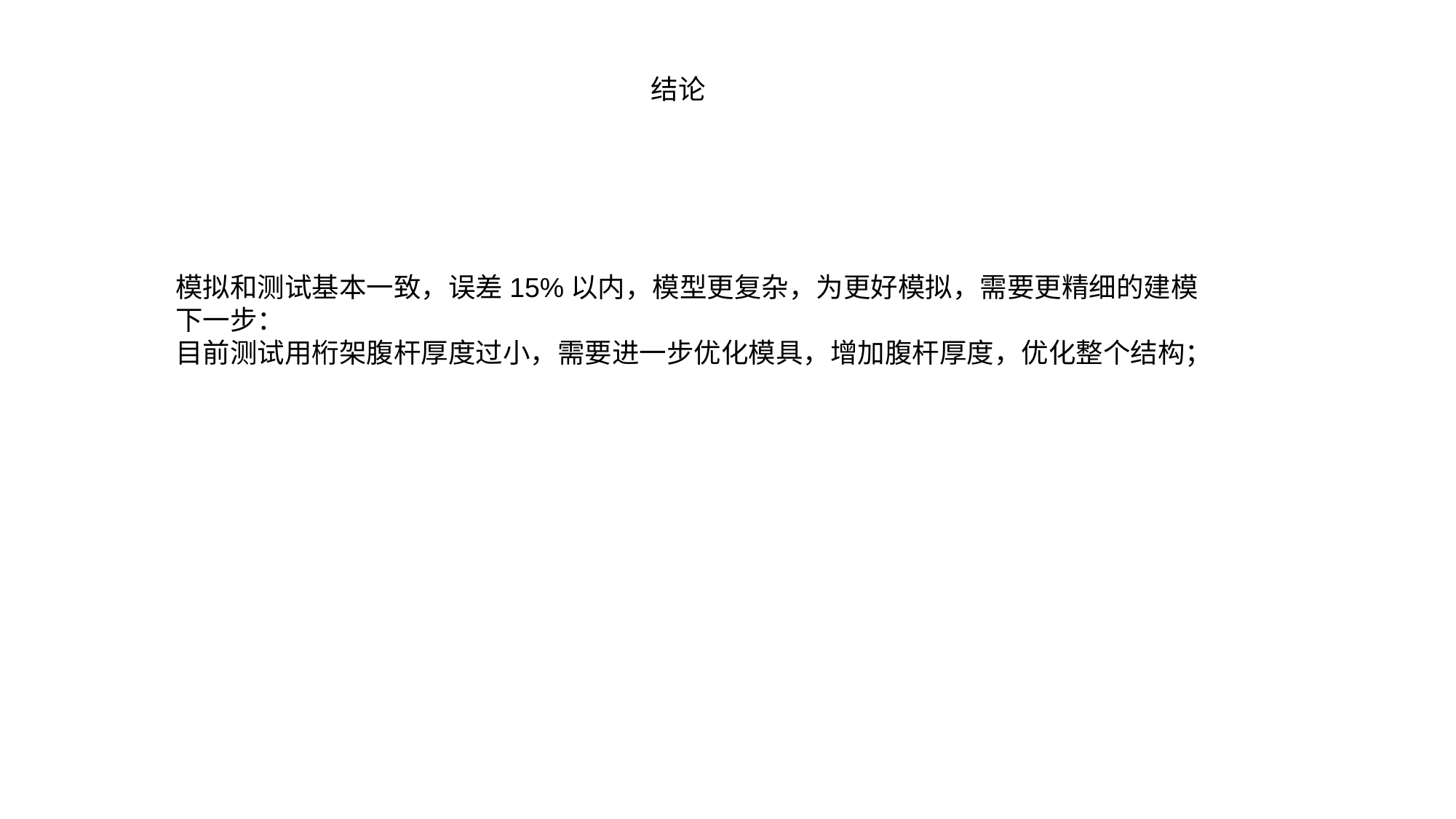

结论
模拟和测试基本一致，误差15%以内，模型更复杂，为更好模拟，需要更精细的建模
下一步：
目前测试用桁架腹杆厚度过小，需要进一步优化模具，增加腹杆厚度，优化整个结构；